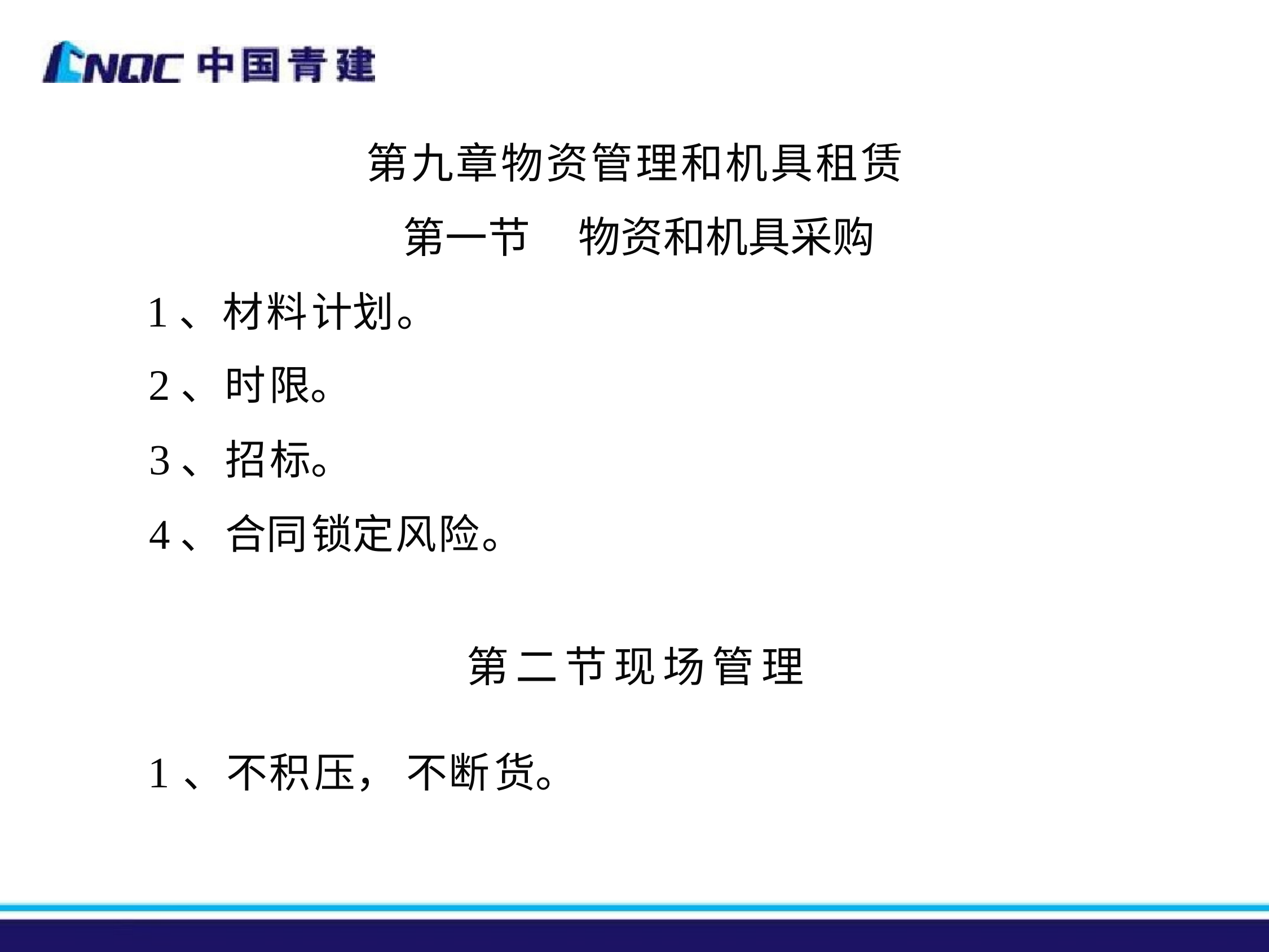

第九章物资管理和机具租赁
第一节
1、材料计划。
2、时限。
3、招标。
4、合同锁定风险。
物资和机具采购
第二节现场管理

1、不积压， 不断货。